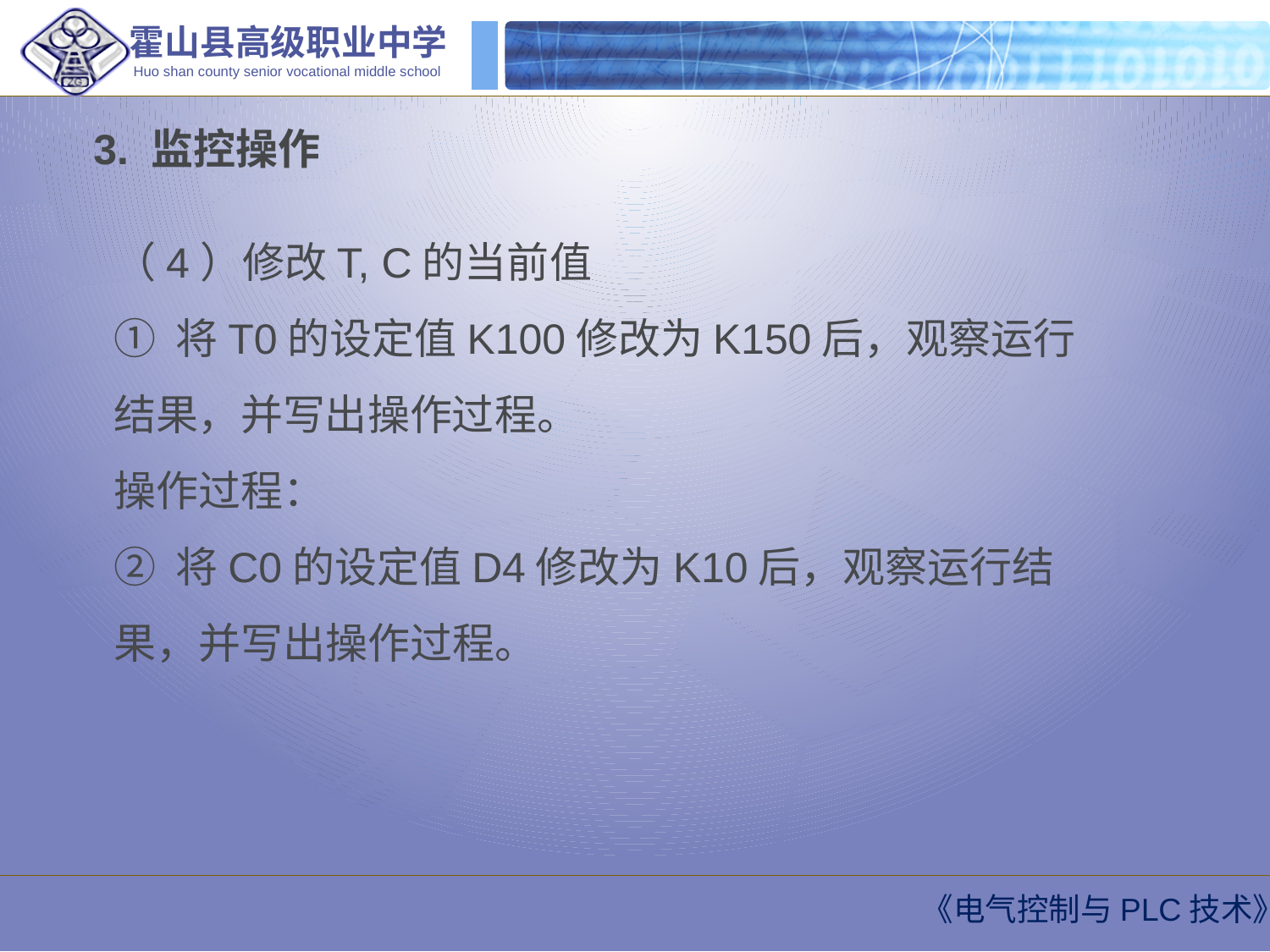

3. 监控操作
（4）修改T, C的当前值
① 将T0的设定值K100修改为K150后，观察运行结果，并写出操作过程。
操作过程：
② 将C0的设定值D4修改为K10后，观察运行结果，并写出操作过程。